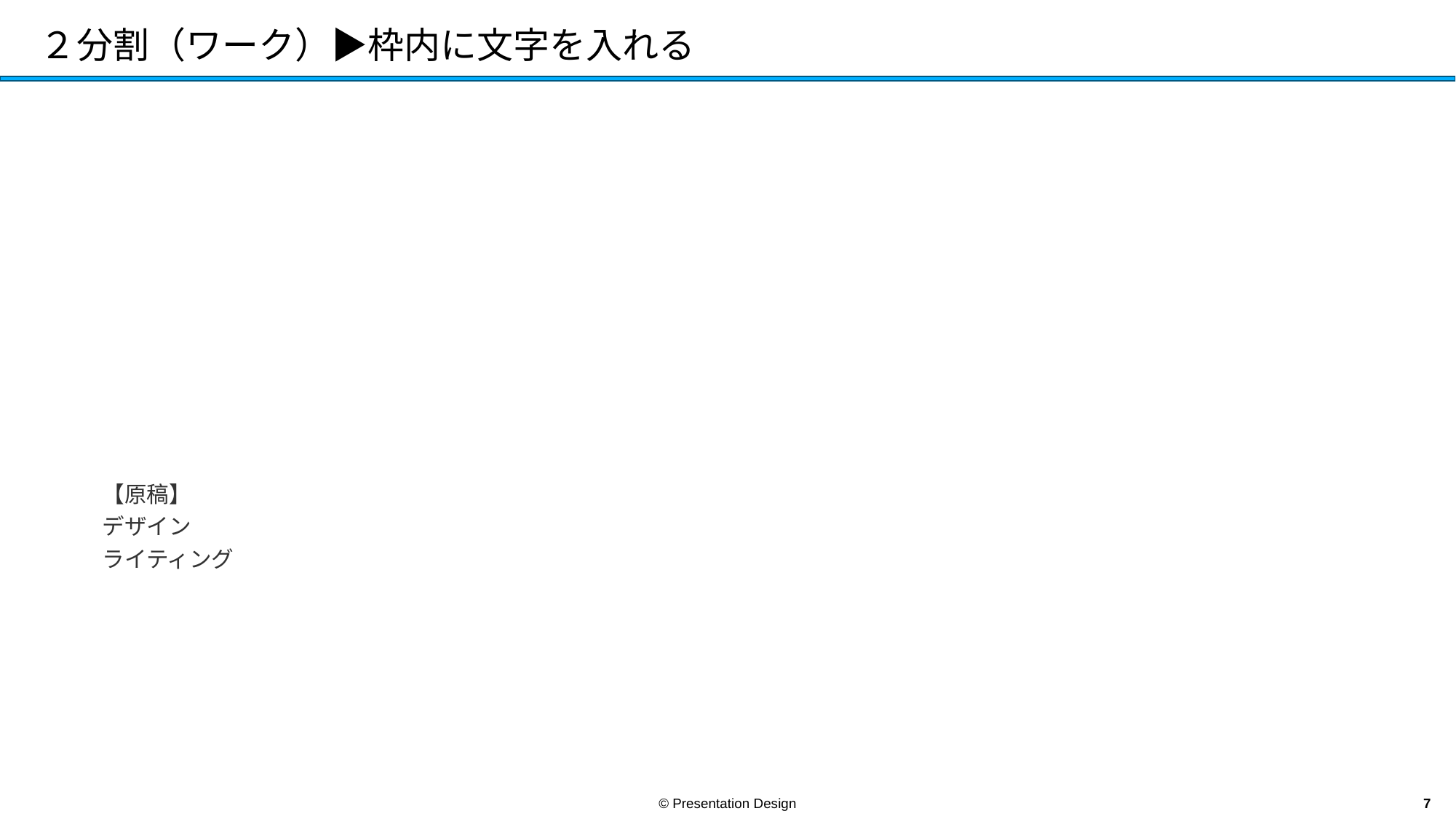

# ２分割（ワーク）▶枠内に文字を入れる

【原稿】
デザイン
ライティング
© Presentation Design
7